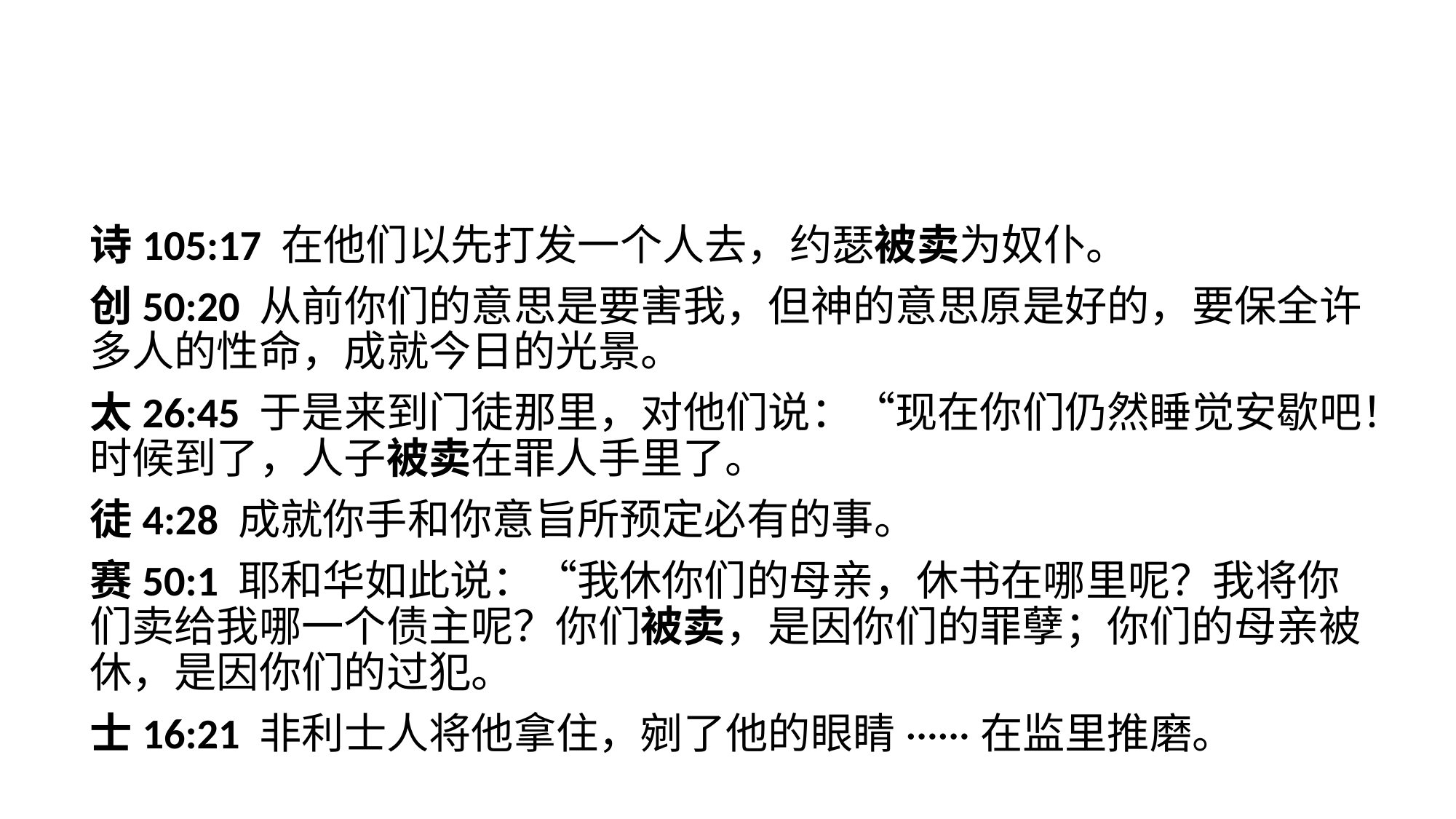

诗105:17 在他们以先打发一个人去，约瑟被卖为奴仆。
创50:20 从前你们的意思是要害我，但神的意思原是好的，要保全许多人的性命，成就今日的光景。
太26:45 于是来到门徒那里，对他们说：“现在你们仍然睡觉安歇吧！时候到了，人子被卖在罪人手里了。
徒4:28 成就你手和你意旨所预定必有的事。
赛50:1 耶和华如此说：“我休你们的母亲，休书在哪里呢？我将你们卖给我哪一个债主呢？你们被卖，是因你们的罪孽；你们的母亲被休，是因你们的过犯。
士16:21 非利士人将他拿住，剜了他的眼睛······在监里推磨。